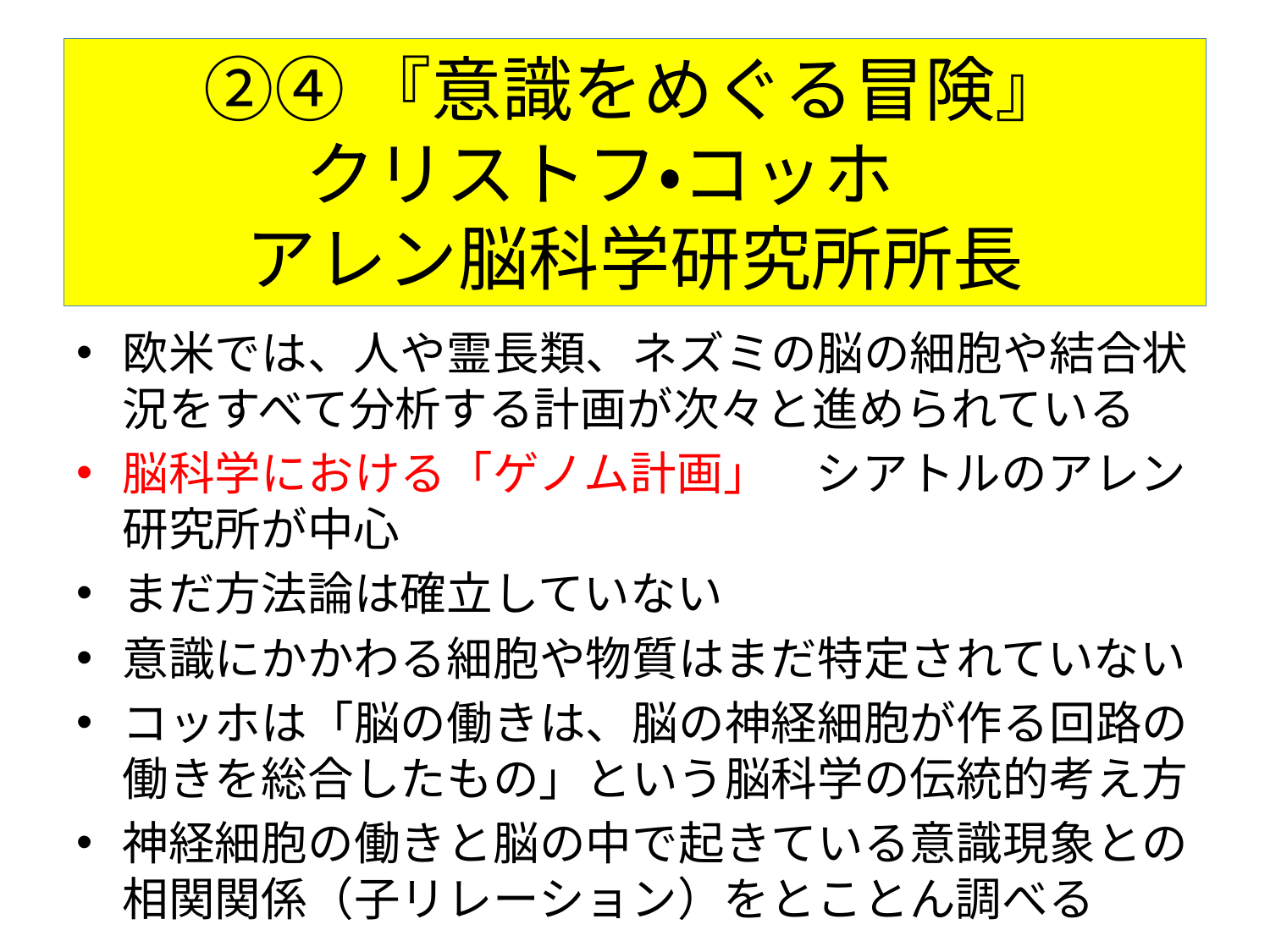

# ②④『意識をめぐる冒険』 クリストフ・コッホ　 アレン脳科学研究所所長
欧米では、人や霊長類、ネズミの脳の細胞や結合状況をすべて分析する計画が次々と進められている
脳科学における「ゲノム計画」　シアトルのアレン研究所が中心
まだ方法論は確立していない
意識にかかわる細胞や物質はまだ特定されていない
コッホは「脳の働きは、脳の神経細胞が作る回路の働きを総合したもの」という脳科学の伝統的考え方
神経細胞の働きと脳の中で起きている意識現象との相関関係（子リレーション）をとことん調べる